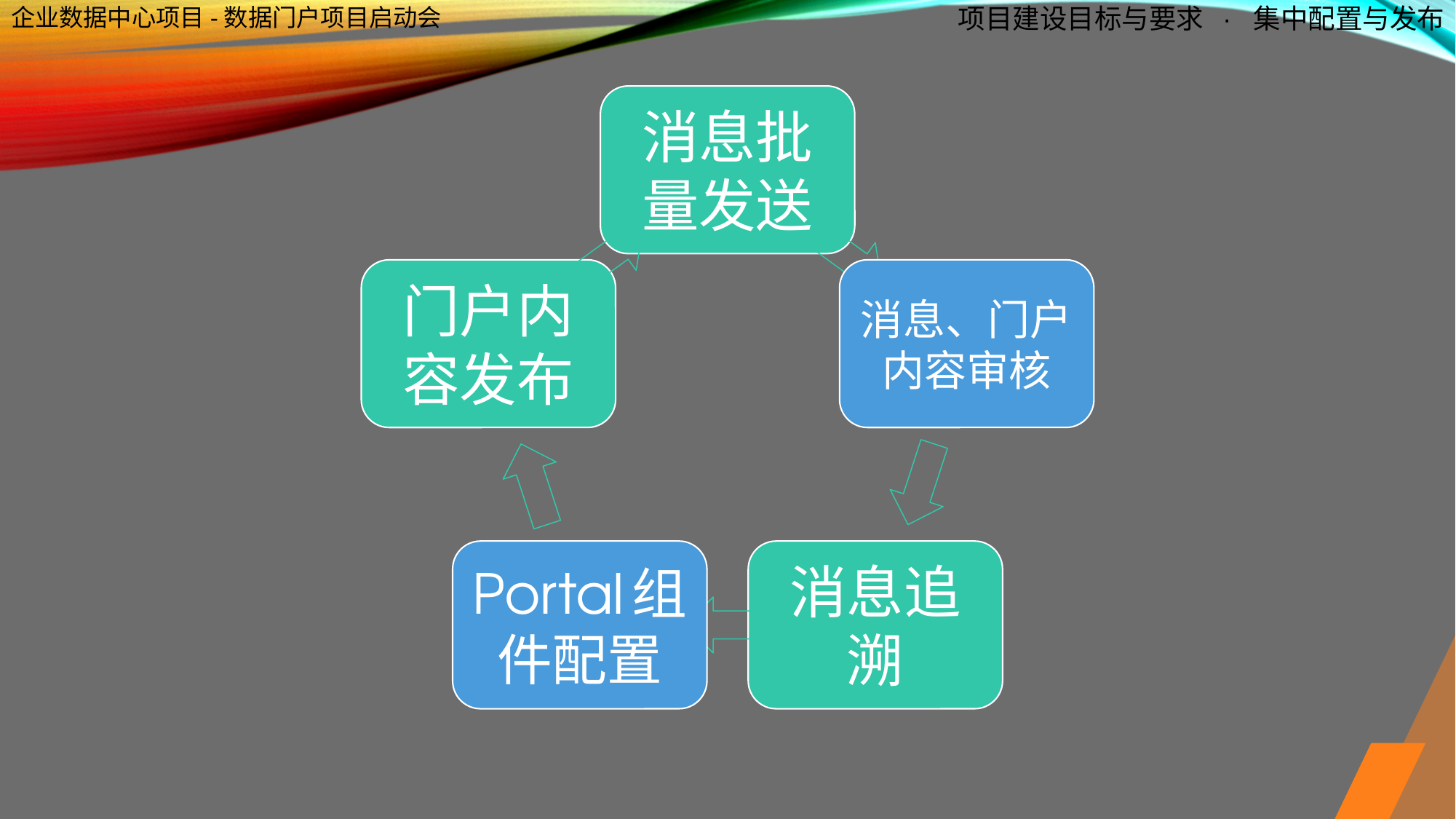

企业数据中心项目-数据门户项目启动会
项目建设目标与要求  ·  集中配置与发布
消息批量发送
消息、门户内容审核
消息追溯
Portal组件配置
门户内容发布